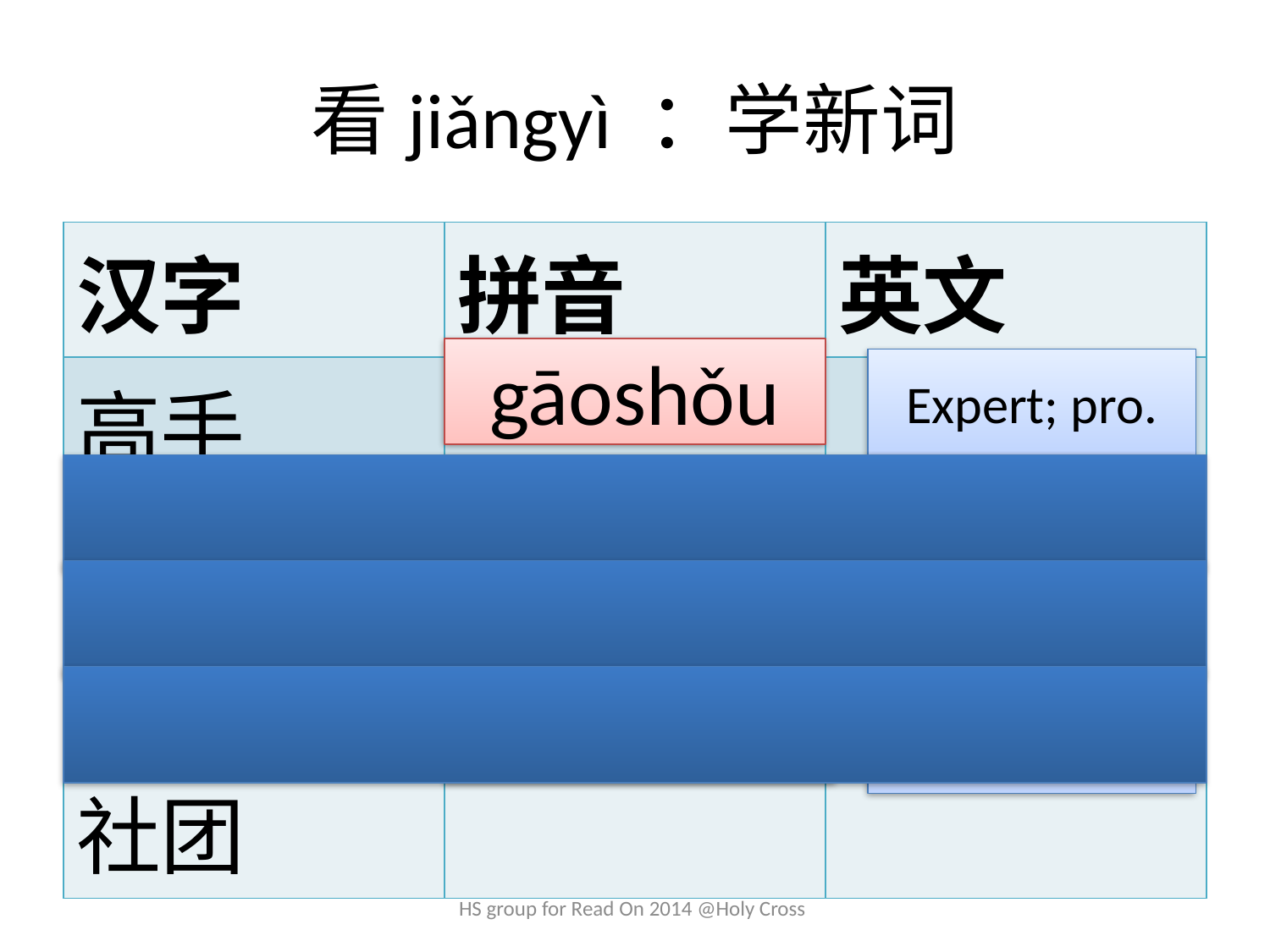

# 看jiǎngyì ：学新词
| 汉字 | 拼音 | 英文 |
| --- | --- | --- |
| 高手 |  |  |
| 成为 |  |  |
| 加入 |  |  |
| 社团 |  |  |
gāoshǒu
Expert; pro.

chéngwéi
To become

jiārù
To join

shètuán
club
HS group for Read On 2014 @Holy Cross